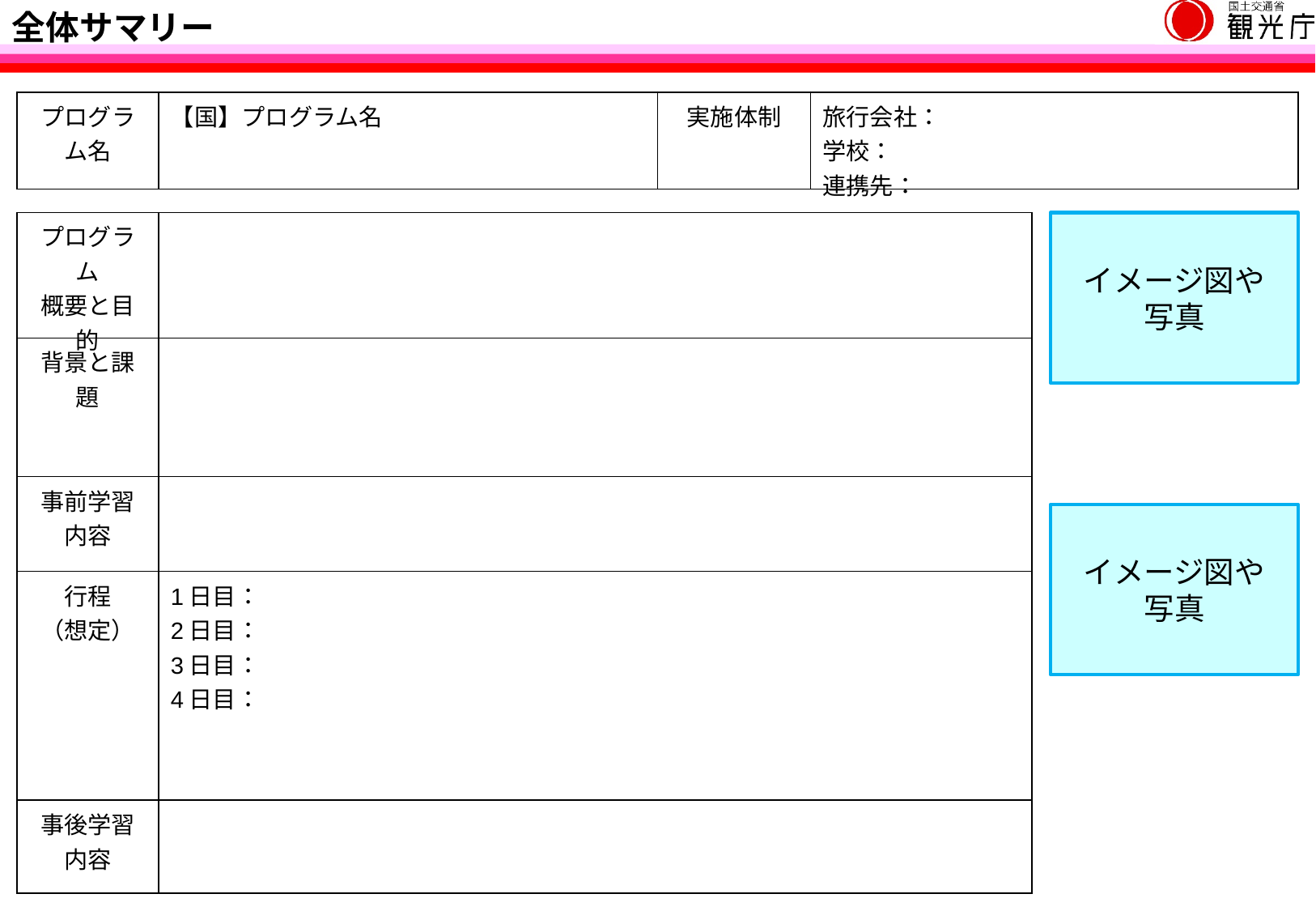

全体サマリー
| プログラム名 | 【国】プログラム名 | 実施体制 | 旅行会社： 学校： 連携先： |
| --- | --- | --- | --- |
| プログラム 概要と目的 |  |
| --- | --- |
| 背景と課題 |  |
| 事前学習内容 |  |
| 行程 （想定） | 1日目： 2日目： 3日目： 4日目： |
| 事後学習内容 |  |
イメージ図や
写真
イメージ図や
写真